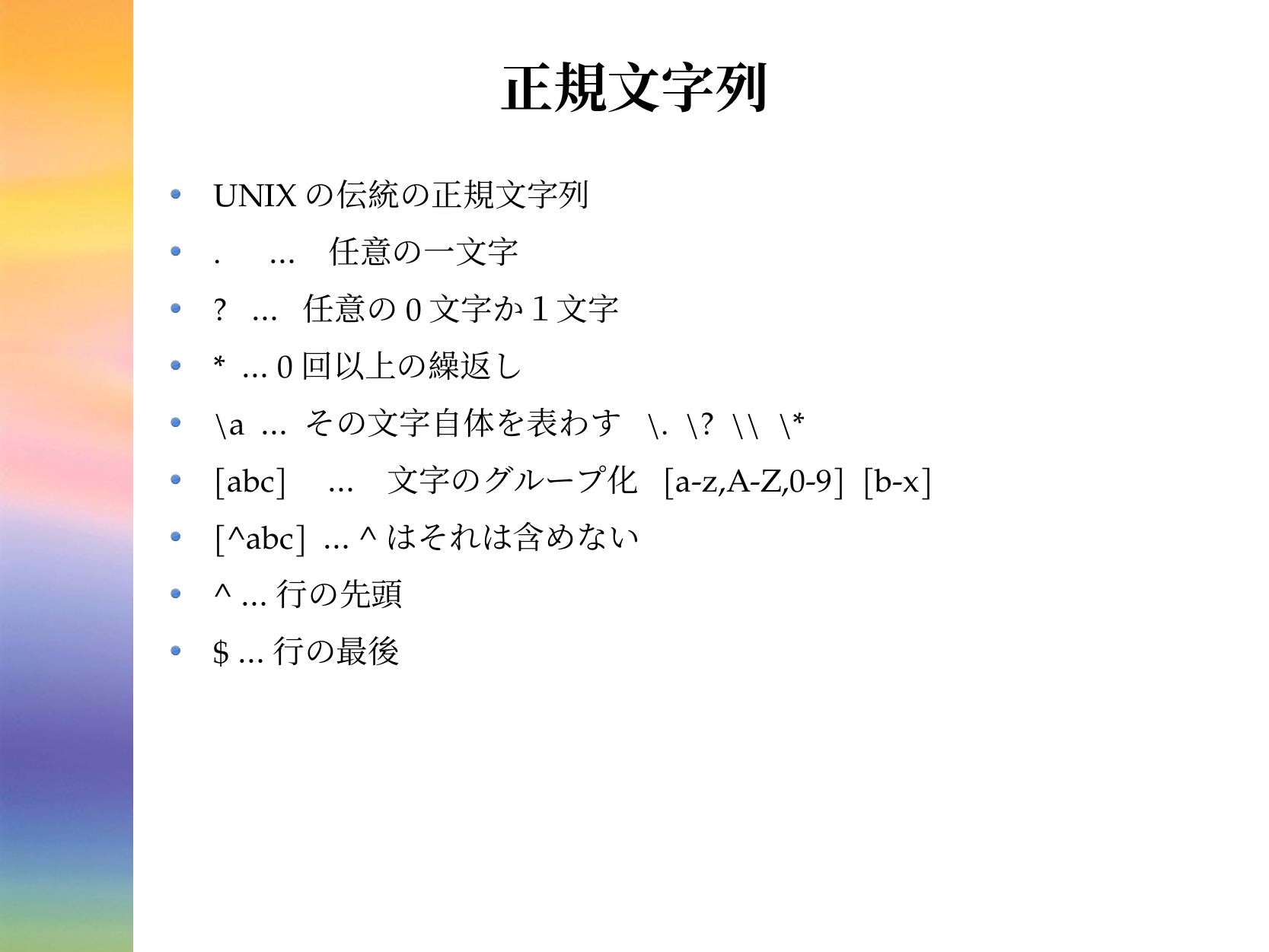

# 正規文字列
UNIXの伝統の正規文字列
. 　…　任意の一文字
?   …  任意の0文字か１文字
*  … 0回以上の繰返し
\a  … その文字自体を表わす  \.  \?  \\  \*
[abc]　…　文字のグループ化  [a-z,A-Z,0-9]  [b-x]
[^abc]  … ^はそれは含めない
^ …行の先頭
$ …行の最後